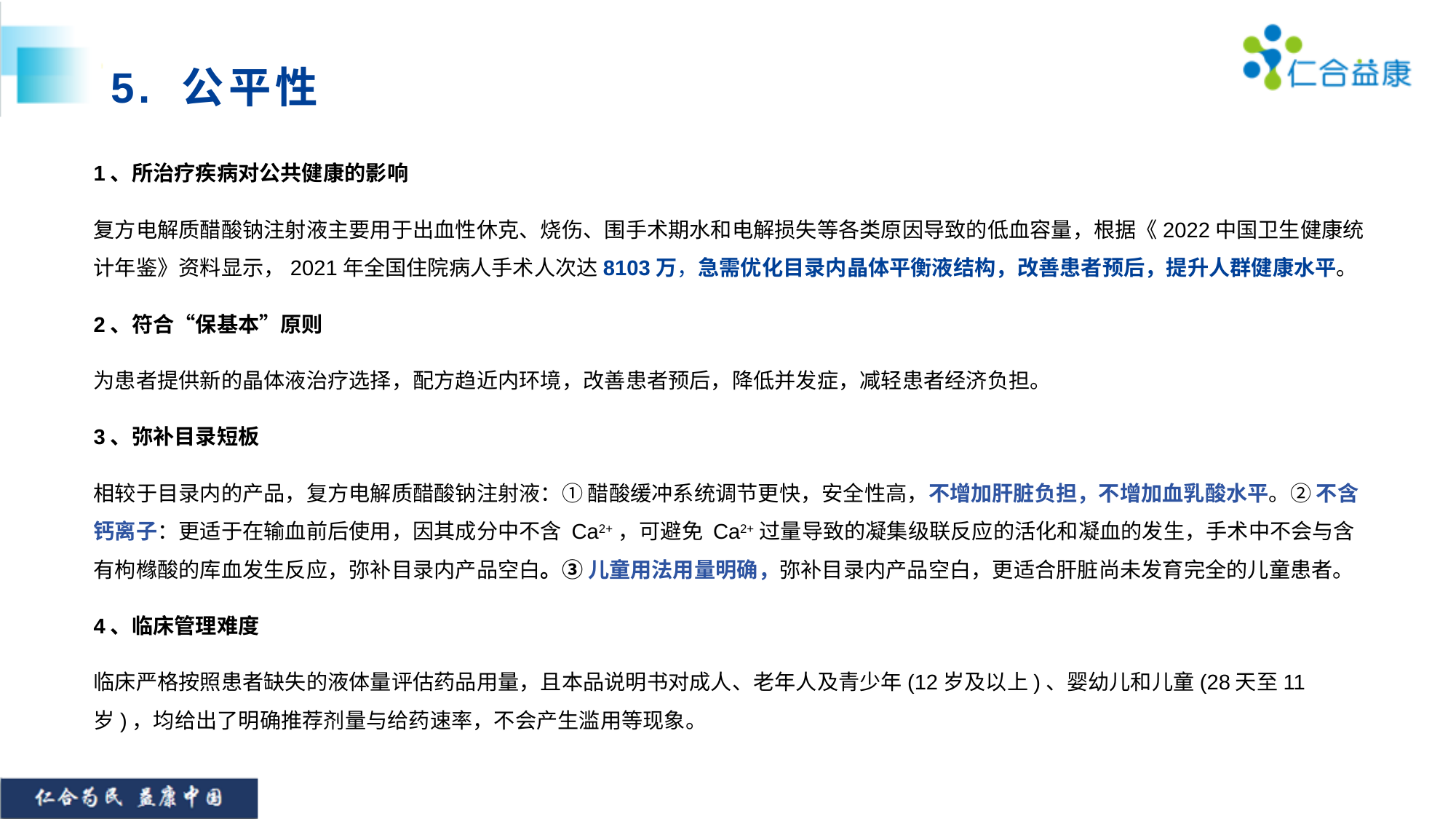

# 5. 公平性
1、所治疗疾病对公共健康的影响
复方电解质醋酸钠注射液主要用于出血性休克、烧伤、围手术期水和电解损失等各类原因导致的低血容量，根据《2022中国卫生健康统计年鉴》资料显示，2021年全国住院病人手术人次达8103万，急需优化目录内晶体平衡液结构，改善患者预后，提升人群健康水平。
2、符合“保基本”原则
为患者提供新的晶体液治疗选择，配方趋近内环境，改善患者预后，降低并发症，减轻患者经济负担。
3、弥补目录短板
相较于目录内的产品，复方电解质醋酸钠注射液：① 醋酸缓冲系统调节更快，安全性高，不增加肝脏负担，不增加血乳酸水平。② 不含钙离子：更适于在输血前后使用，因其成分中不含 Ca2+，可避免 Ca2+过量导致的凝集级联反应的活化和凝血的发生，手术中不会与含有枸橼酸的库血发生反应，弥补目录内产品空白。③ 儿童用法用量明确，弥补目录内产品空白，更适合肝脏尚未发育完全的儿童患者。
4、临床管理难度
临床严格按照患者缺失的液体量评估药品用量，且本品说明书对成人、老年人及青少年(12岁及以上)、婴幼儿和儿童(28天至11岁)，均给出了明确推荐剂量与给药速率，不会产生滥用等现象。